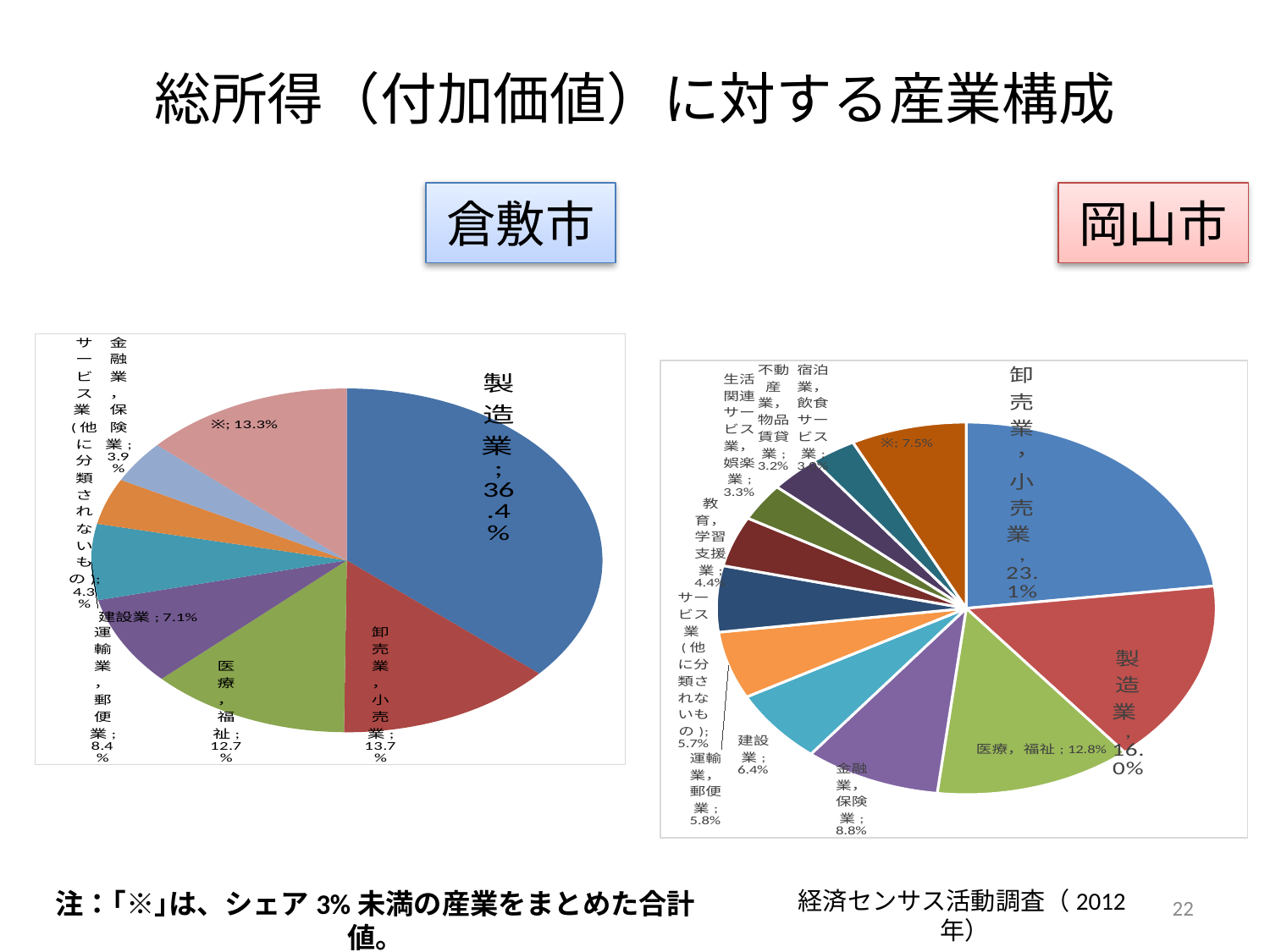

# 総所得（付加価値）に対する産業構成
倉敷市
岡山市

### Chart

| Category | 割合 |
|---|---|
| 製造業 | 0.36440483720602207 |
| 卸売業，小売業 | 0.13731203152514804 |
| 医療，福祉 | 0.12726317019039832 |
| 運輸業，郵便業 | 0.08381360844373233 |
| 建設業 | 0.07127980552439431 |
| サービス業(他に分類されないもの) | 0.043387851445673996 |
| 金融業，保険業 | 0.039465941423700725 |
| ※ | 0.133 |

### Chart

| Category | 割合 |
|---|---|
| 卸売業，小売業 | 0.23083266509425016 |
| 製造業 | 0.15992598667365632 |
| 医療，福祉 | 0.1279483757807397 |
| 金融業，保険業 | 0.08827431966686416 |
| 建設業 | 0.06422378182607172 |
| 運輸業，郵便業 | 0.05844898231676277 |
| サービス業(他に分類されないもの) | 0.057286739430758925 |
| 教育，学習支援業 | 0.043703974005815764 |
| 生活関連サービス業，娯楽業 | 0.0325746638637293 |
| 不動産業，物品賃貸業 | 0.03238196824163728 |
| 宿泊業，飲食サービス業 | 0.029583329856214167 |
| ※ | 0.075 |
22
経済センサス活動調査（2012年）
注：｢※｣は、シェア3%未満の産業をまとめた合計値。